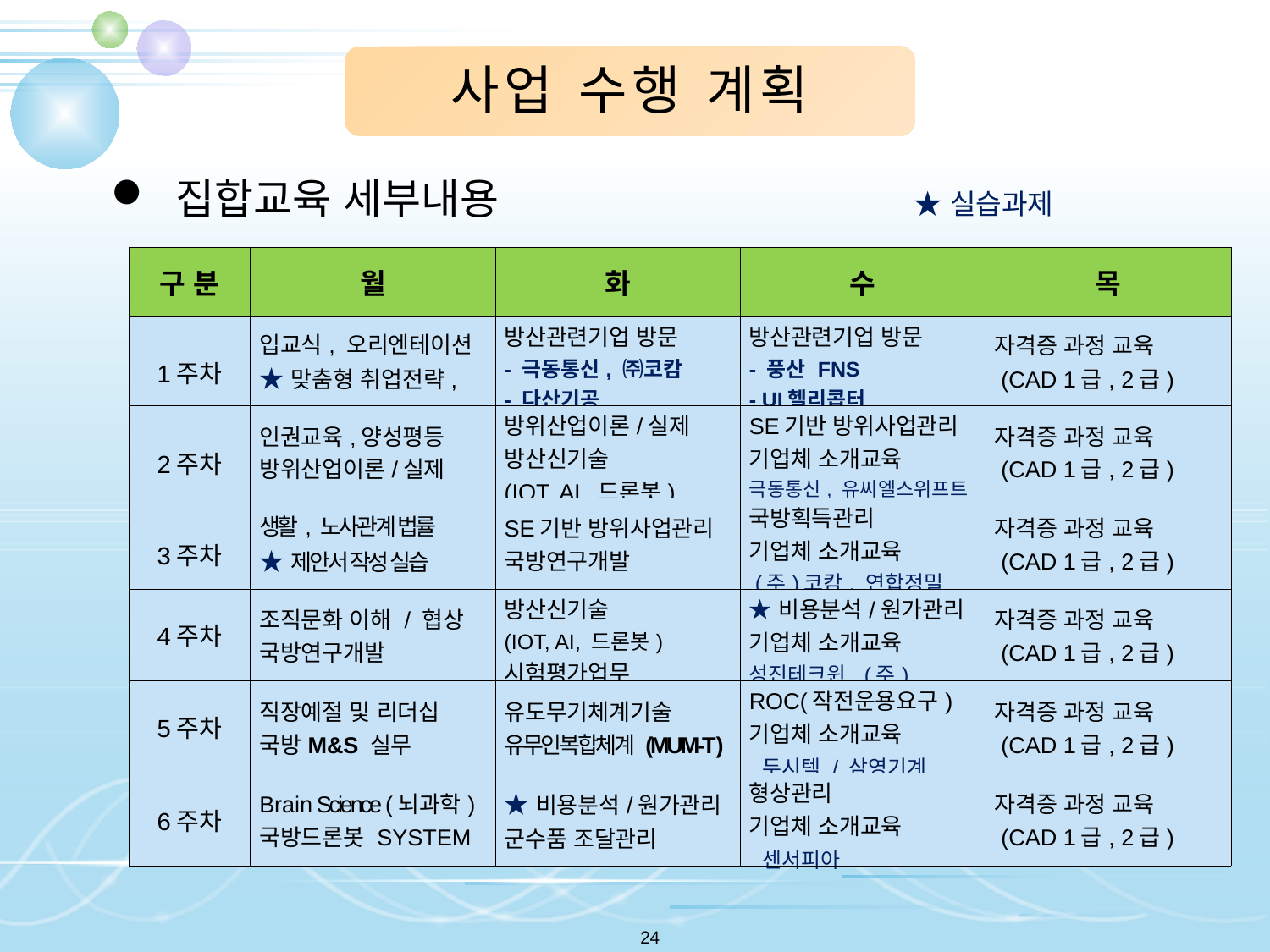

사업 수행 계획
 집합교육 세부내용                                   ★ 실습과제

| 구 분 | 월 | 화 | 수 | 목 |
| --- | --- | --- | --- | --- |
| 1주차 | 입교식, 오리엔테이션 ★맞춤형 취업전략, | 방산관련기업 방문 - 극동통신, ㈜코캄 - 다산기공 | 방산관련기업 방문 - 풍산 FNS - UI헬리콥터 | 자격증 과정 교육 (CAD 1급, 2급) |
| 2주차 | 인권교육,양성평등 방위산업이론/실제 | 방위산업이론/실제 방산신기술 (IOT, AI, 드론봇) | SE기반 방위사업관리 기업체 소개교육 극동통신, 유씨엘스위프트 | 자격증 과정 교육 (CAD 1급, 2급) |
| 3주차 | 생활, 노사관계 법률 ★제안서 작성 실습 | SE기반 방위사업관리 국방연구개발 | 국방획득관리 기업체 소개교육 (주)코캄, 연합정밀 | 자격증 과정 교육 (CAD 1급, 2급) |
| 4주차 | 조직문화 이해 / 협상 국방연구개발 | 방산신기술 (IOT, AI, 드론봇) 시험평가업무 | ★비용분석/원가관리 기업체 소개교육 성진테크윈, (주) 파이온 | 자격증 과정 교육 (CAD 1급, 2급) |
| 5주차 | 직장예절 및 리더십 국방M&S 실무 | 유도무기체계기술 유무인복합체계 (MUM-T) | ROC(작전운용요구) 기업체 소개교육 두시텍 / 삼영기계 | 자격증 과정 교육 (CAD 1급, 2급) |
| 6주차 | Brain Science (뇌과학) 국방드론봇 SYSTEM | ★비용분석/원가관리 군수품 조달관리 | 형상관리 기업체 소개교육 센서피아 | 자격증 과정 교육 (CAD 1급, 2급) |
24